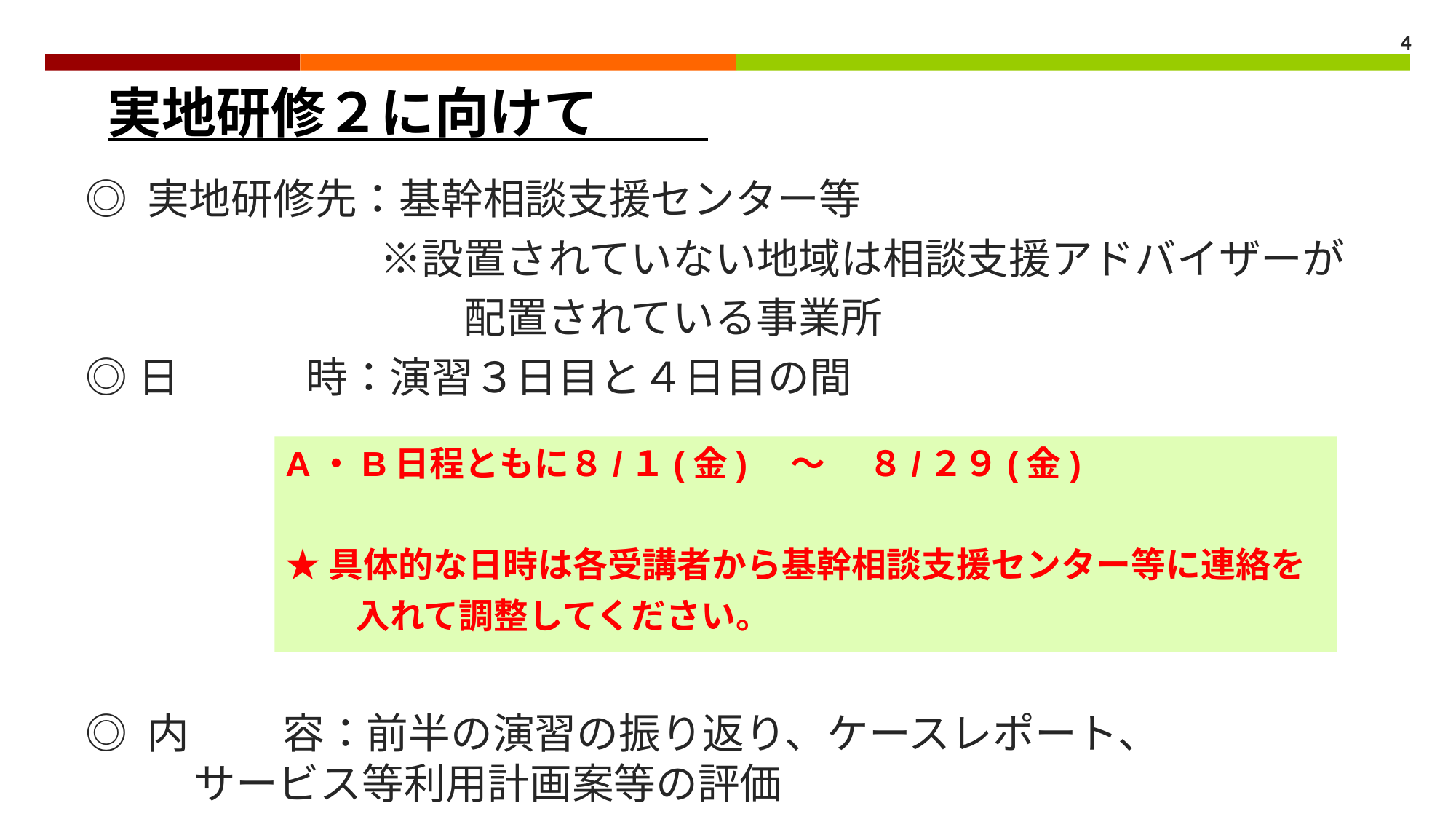

4
# 実地研修２に向けて
◎ 実地研修先：基幹相談支援センター等
　　　　　　　※設置されていない地域は相談支援アドバイザーが
　　　　　　　　　配置されている事業所
◎日　　　時：演習３日目と４日目の間

◎ 内 　　容：前半の演習の振り返り、ケースレポート、
		サービス等利用計画案等の評価
A・B日程ともに８/１(金)　～　 ８/２９(金)

★具体的な日時は各受講者から基幹相談支援センター等に連絡を
　　入れて調整してください。